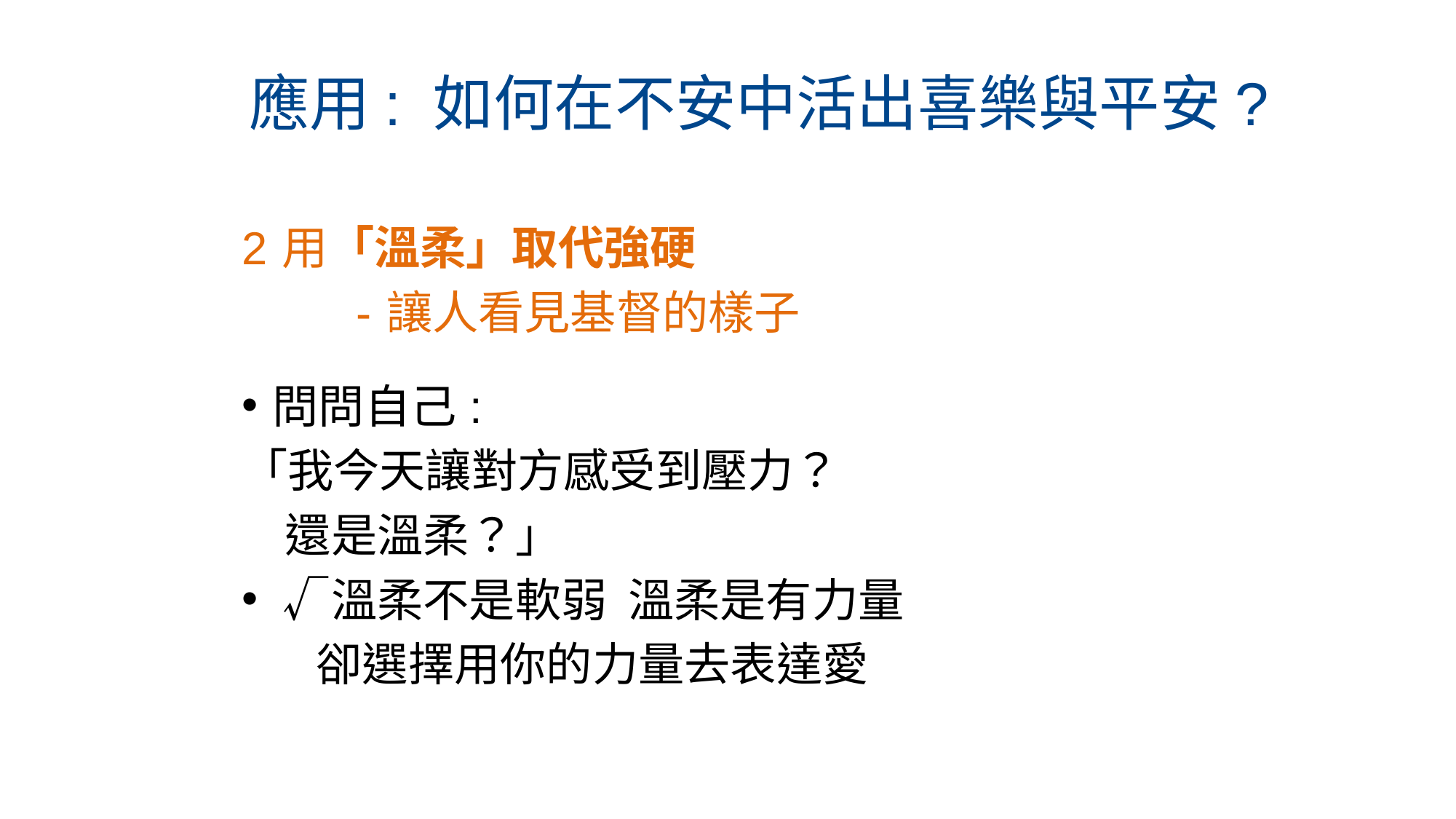

# 應用: 如何在不安中活出喜樂與平安?

2 用「溫柔」取代強硬
         - 讓人看見基督的樣子

問問自己 :
「我今天讓對方感受到壓力？
    還是溫柔？」
 √溫柔不是軟弱  溫柔是有力量
       卻選擇用你的力量去表達愛